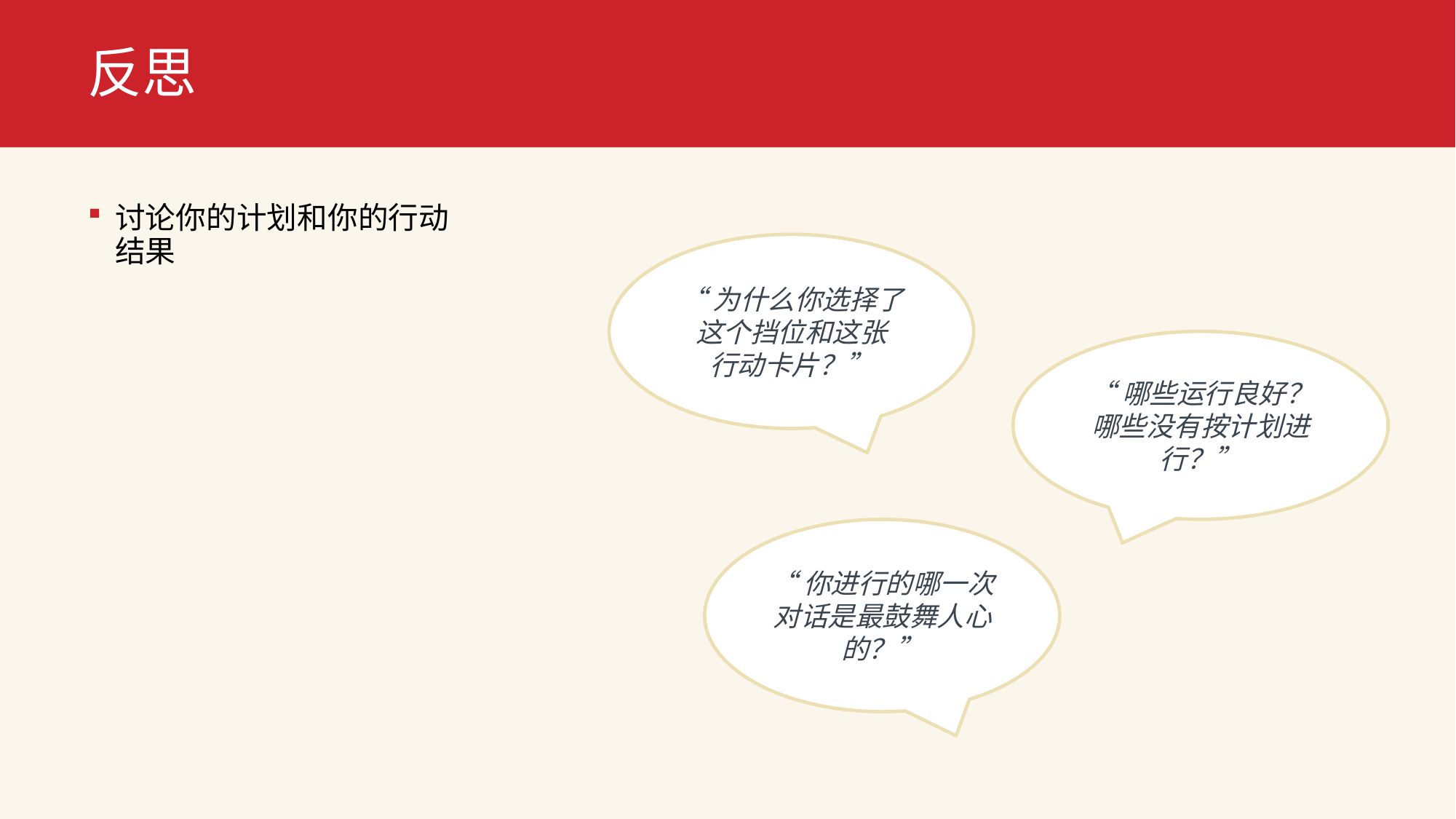

# 反思
讨论你的计划和你的行动结果
“为什么你选择了这个挡位和这张
行动卡片？”
“哪些运行良好？哪些没有按计划进行？”
“你进行的哪一次对话是最鼓舞人心的？”